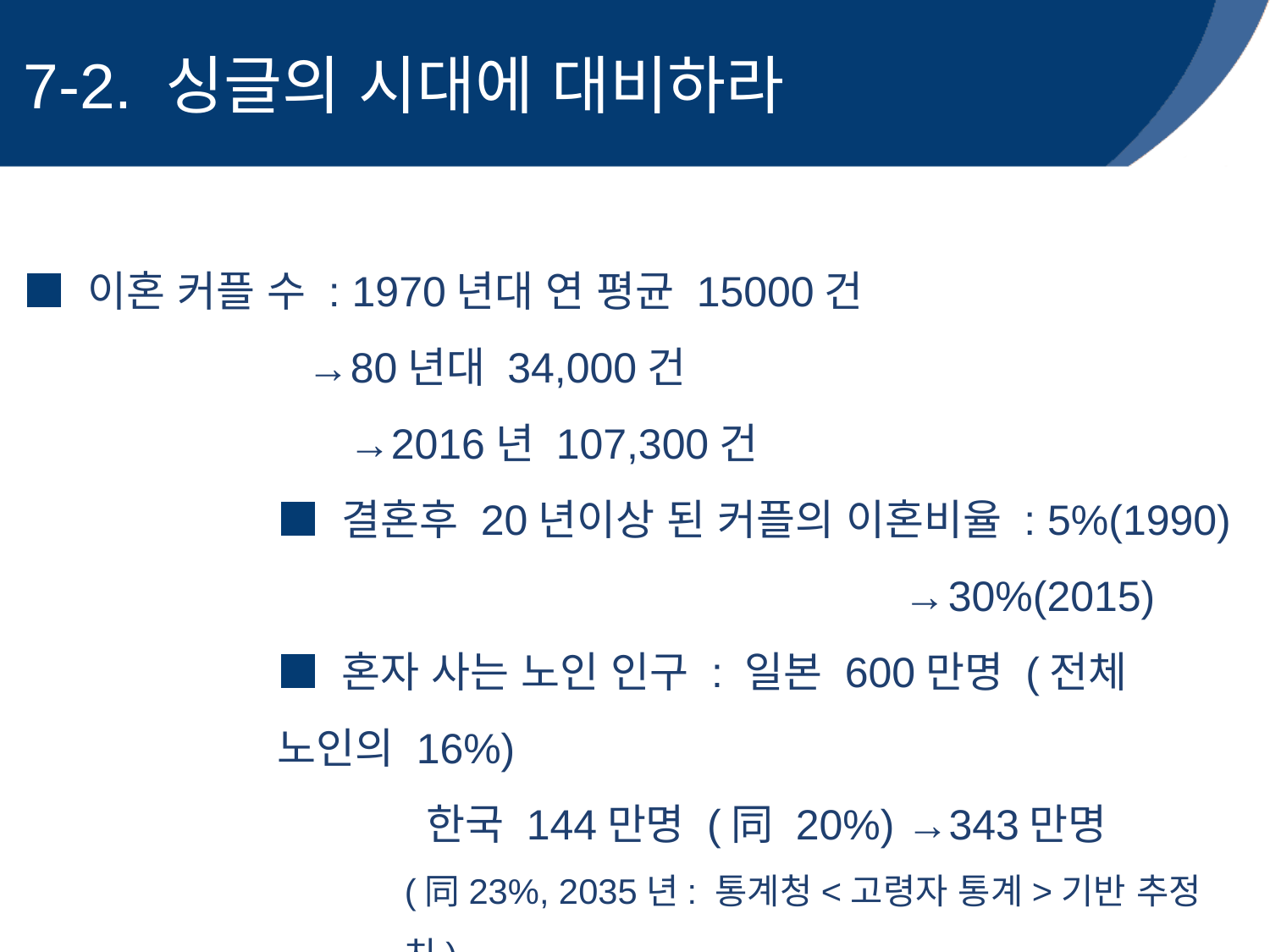

7-2. 싱글의 시대에 대비하라
■ 이혼 커플 수 : 1970년대 연 평균 15000건
                        →80년대 34,000건
      →2016년 107,300건
■ 결혼후 20년이상 된 커플의 이혼비율 : 5%(1990)
                                                     →30%(2015)
■ 혼자 사는 노인 인구 : 일본 600만명 (전체 노인의 16%)
 한국 144만명 (同 20%) →343만명
(同23%, 2035년: 통계청<고령자 통계>기반 추정치)